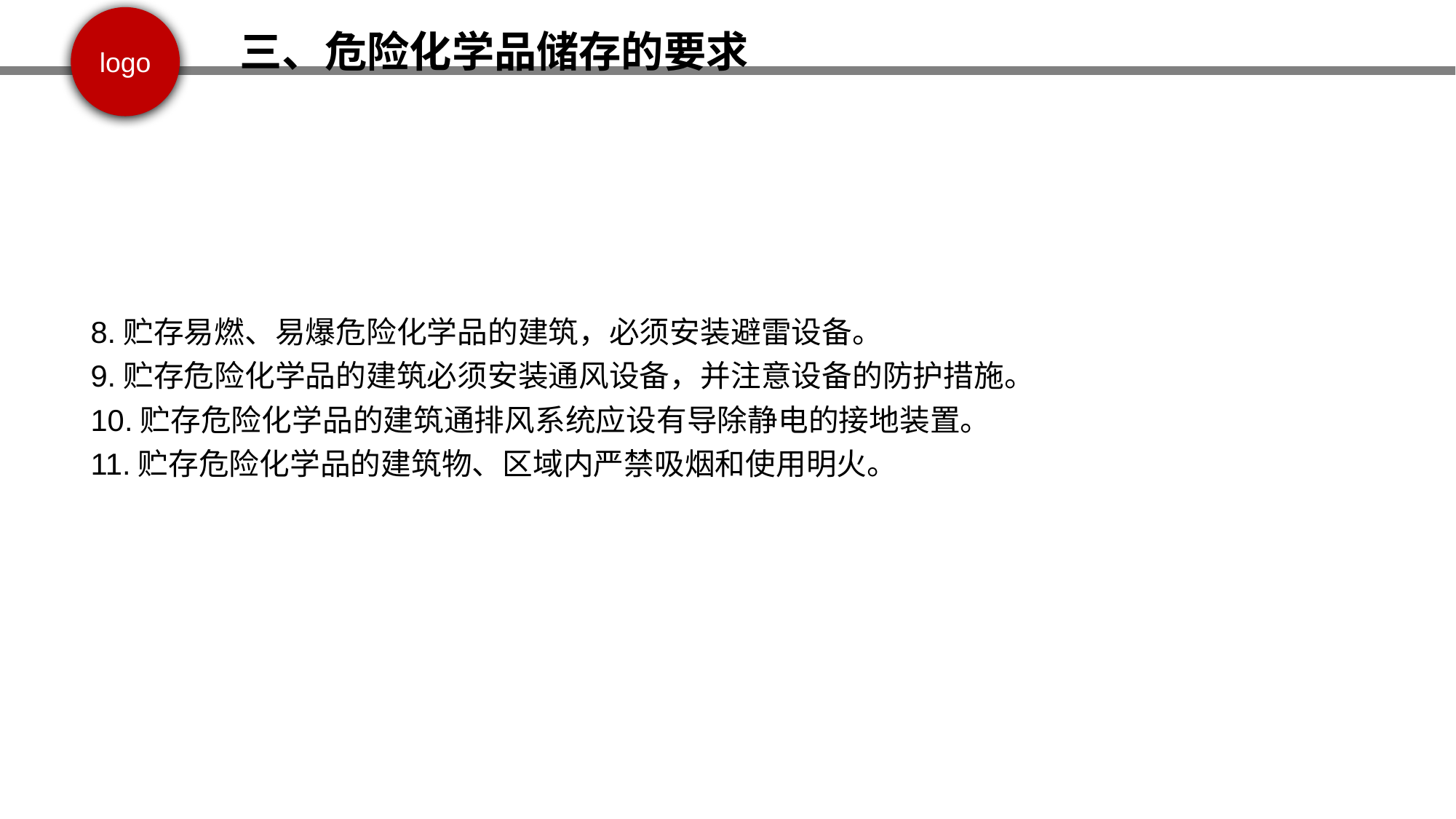

三、危险化学品储存的要求
8.贮存易燃、易爆危险化学品的建筑，必须安装避雷设备。
9.贮存危险化学品的建筑必须安装通风设备，并注意设备的防护措施。
10.贮存危险化学品的建筑通排风系统应设有导除静电的接地装置。
11.贮存危险化学品的建筑物、区域内严禁吸烟和使用明火。